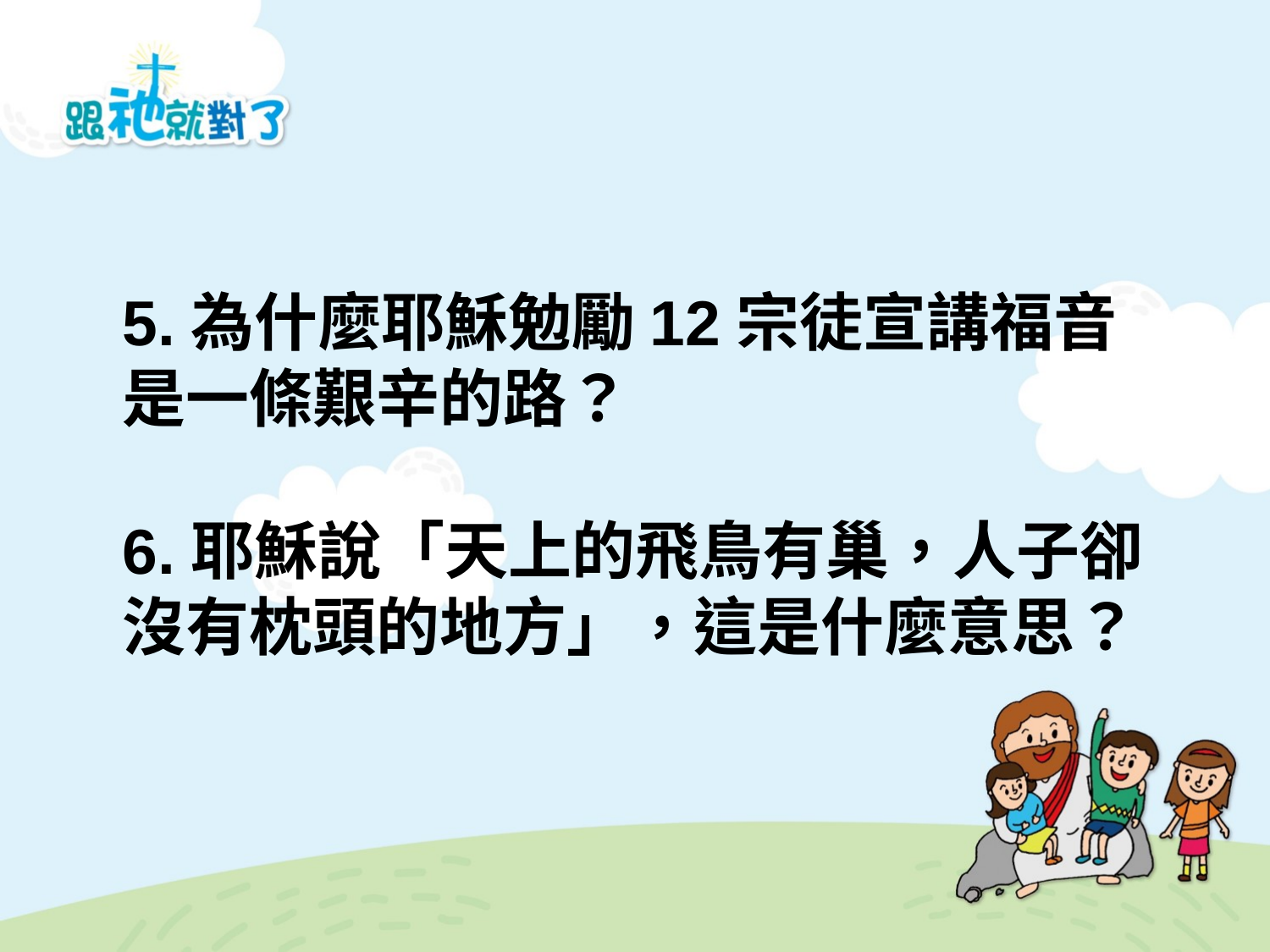

5.為什麼耶穌勉勵12宗徒宣講福音是一條艱辛的路？

6.耶穌說「天上的飛鳥有巢，人子卻沒有枕頭的地方」，這是什麼意思？